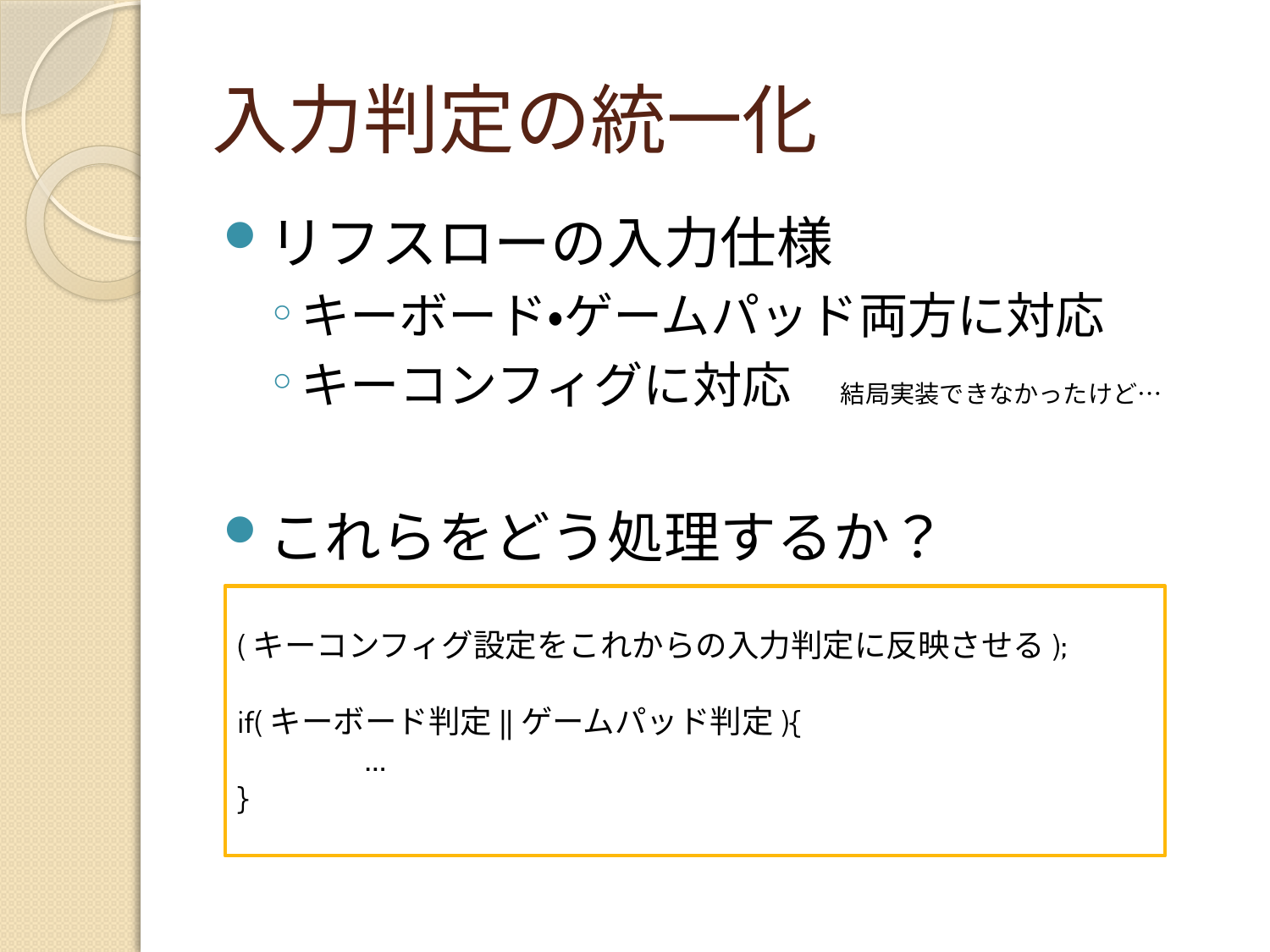

# 入力判定の統一化
リフスローの入力仕様
キーボード・ゲームパッド両方に対応
キーコンフィグに対応　結局実装できなかったけど…

これらをどう処理するか？
(キーコンフィグ設定をこれからの入力判定に反映させる);

if(キーボード判定||ゲームパッド判定){
	…
}